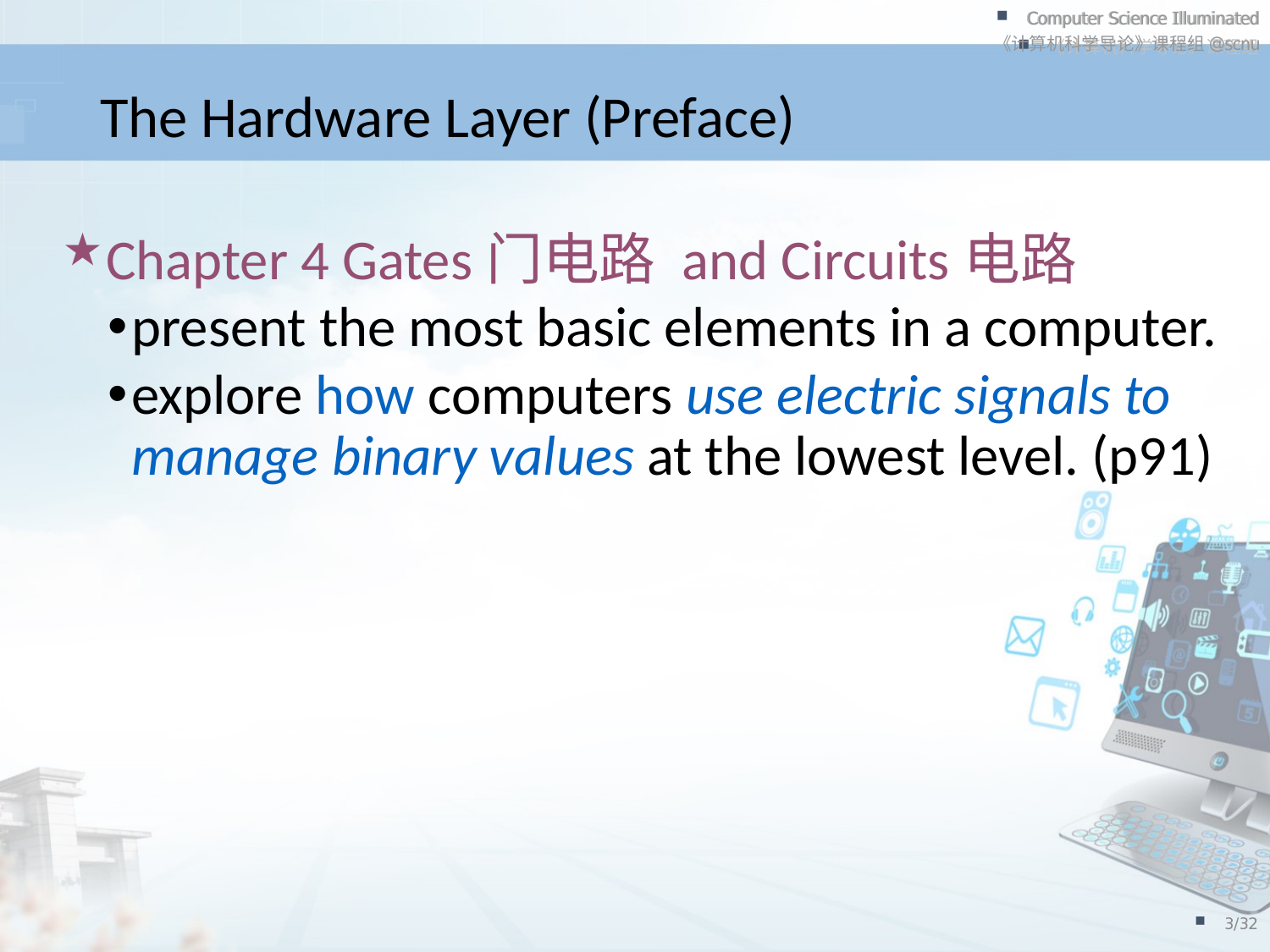

# The Hardware Layer (Preface)
Chapter 4 Gates门电路 and Circuits电路
present the most basic elements in a computer.
explore how computers use electric signals to manage binary values at the lowest level. (p91)
3/32